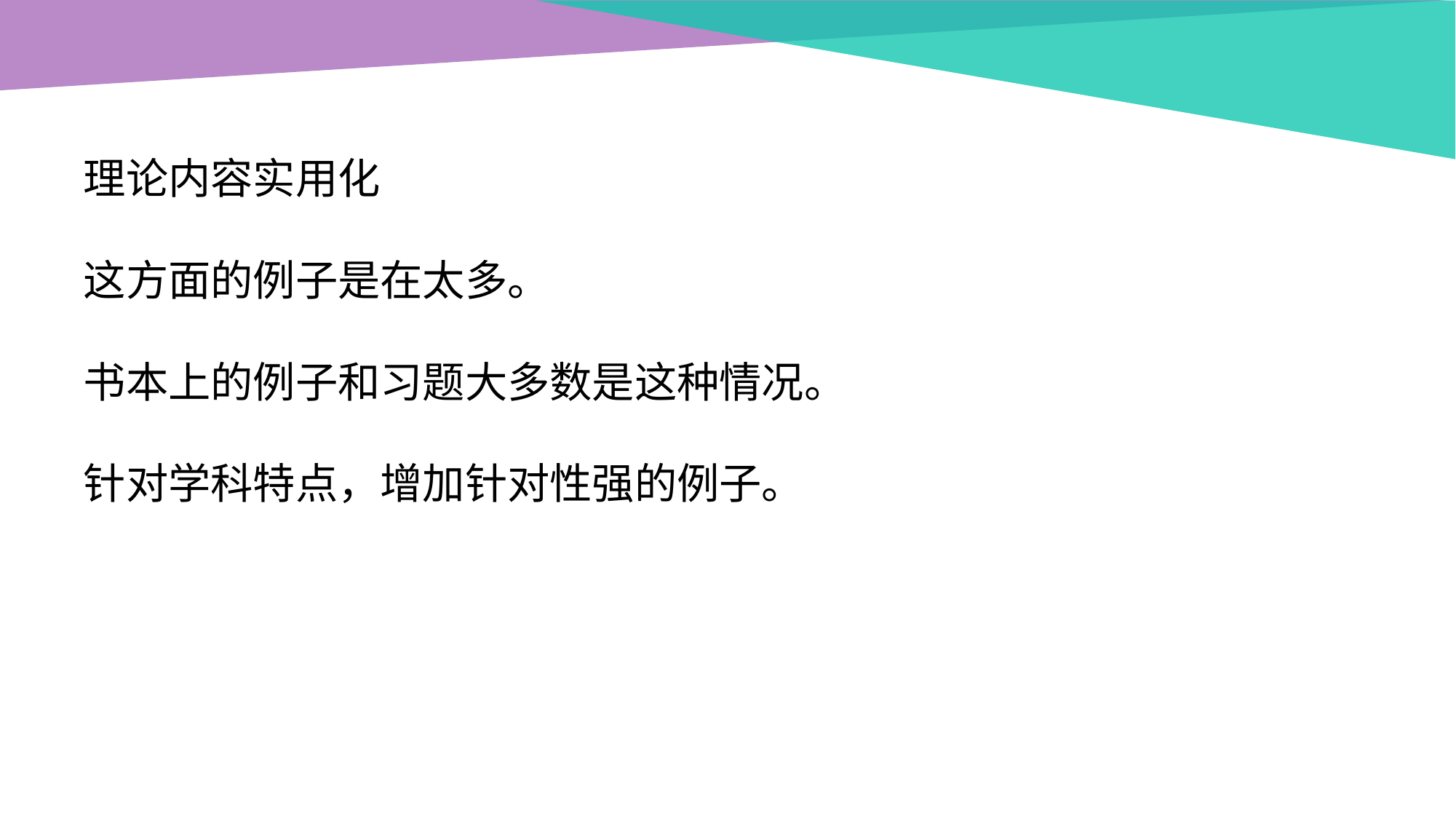

理论内容实用化

这方面的例子是在太多。

书本上的例子和习题大多数是这种情况。

针对学科特点，增加针对性强的例子。